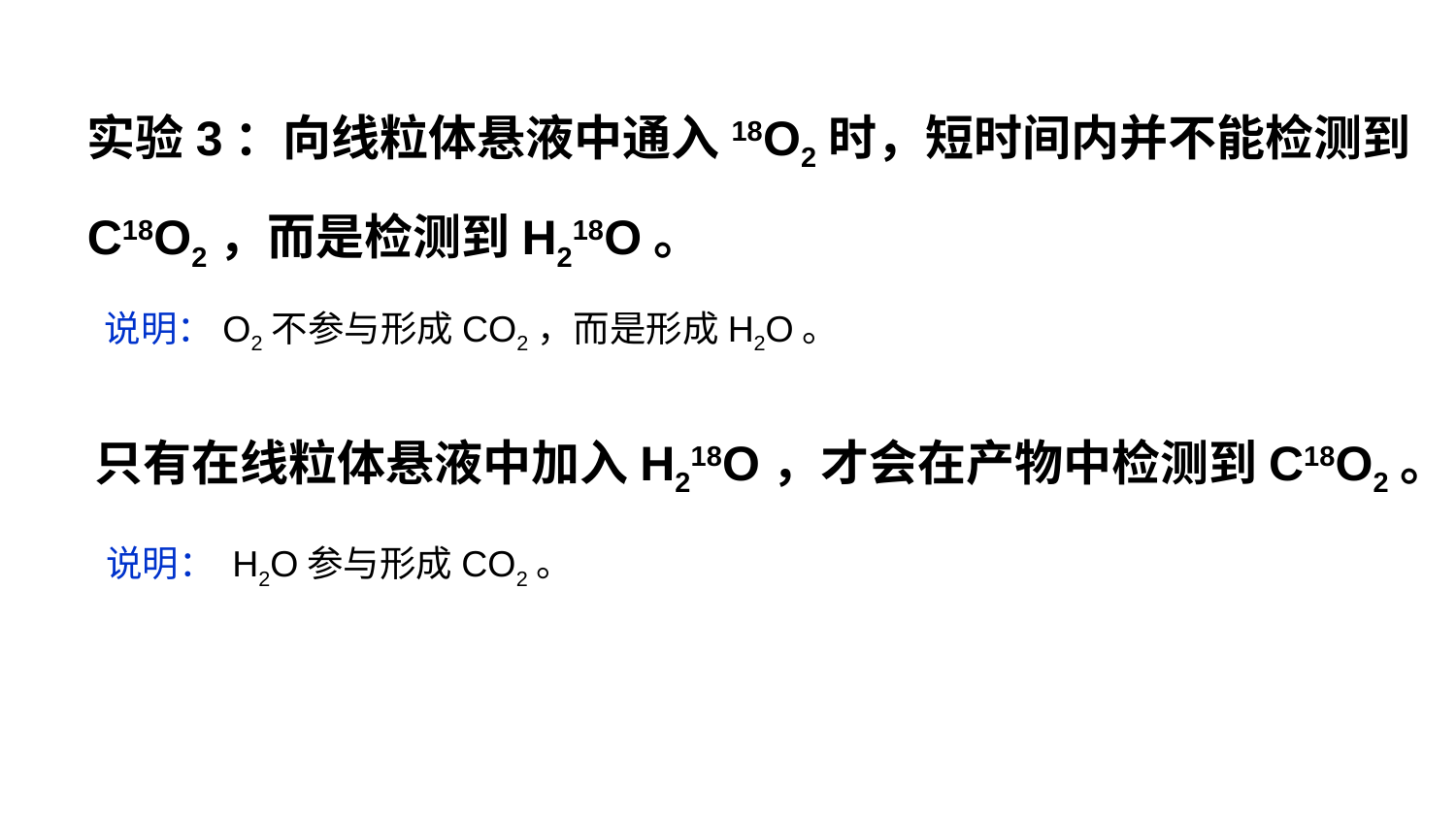

实验3：向线粒体悬液中通入18O2时，短时间内并不能检测到C18O2，而是检测到H218O。
说明：O2不参与形成CO2，而是形成H2O。
只有在线粒体悬液中加入H218O，才会在产物中检测到C18O2。
说明： H2O参与形成CO2。